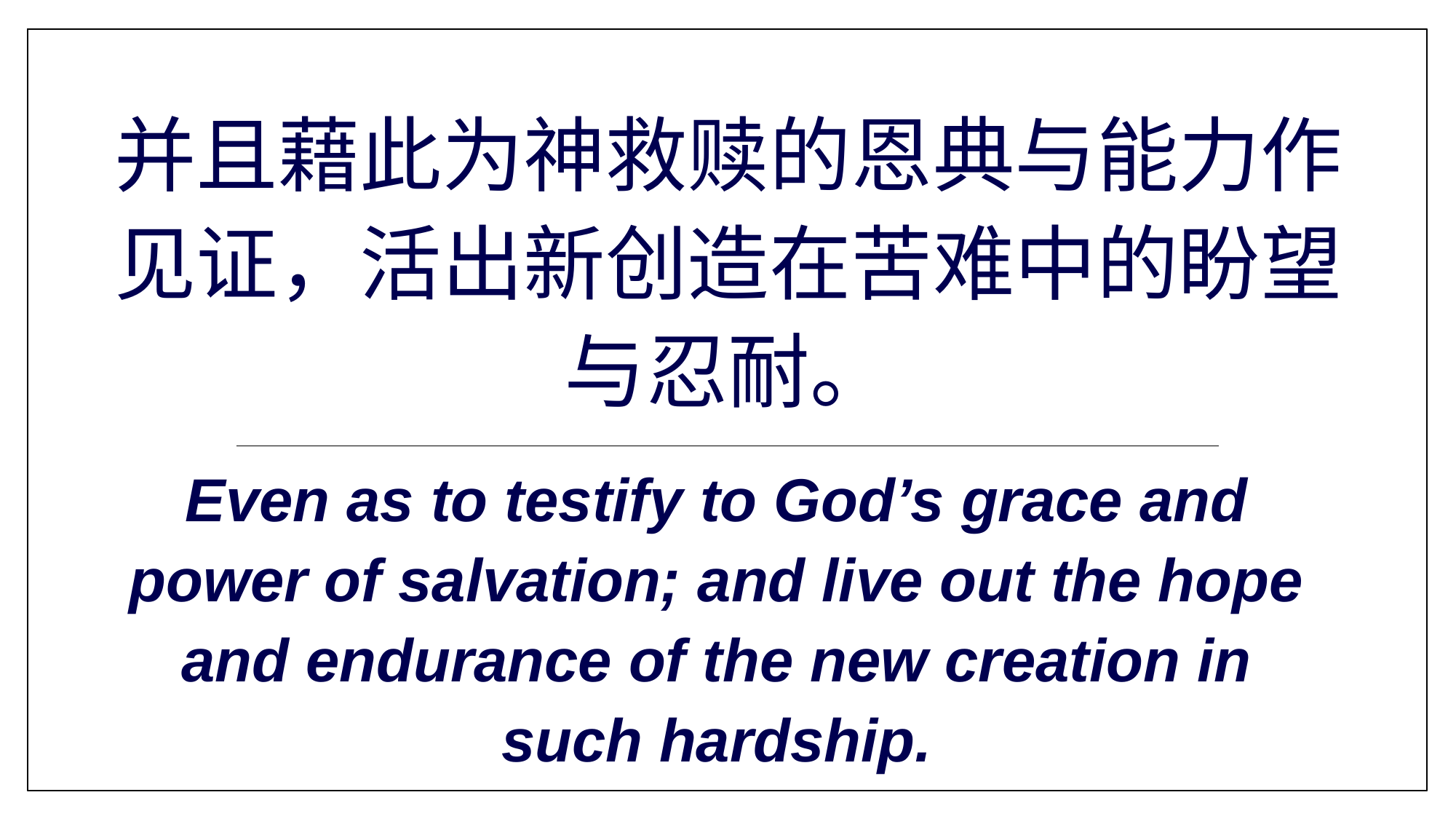

# 并且藉此为神救赎的恩典与能力作见证，活出新创造在苦难中的盼望与忍耐。
Even as to testify to God’s grace and power of salvation; and live out the hope and endurance of the new creation in such hardship.